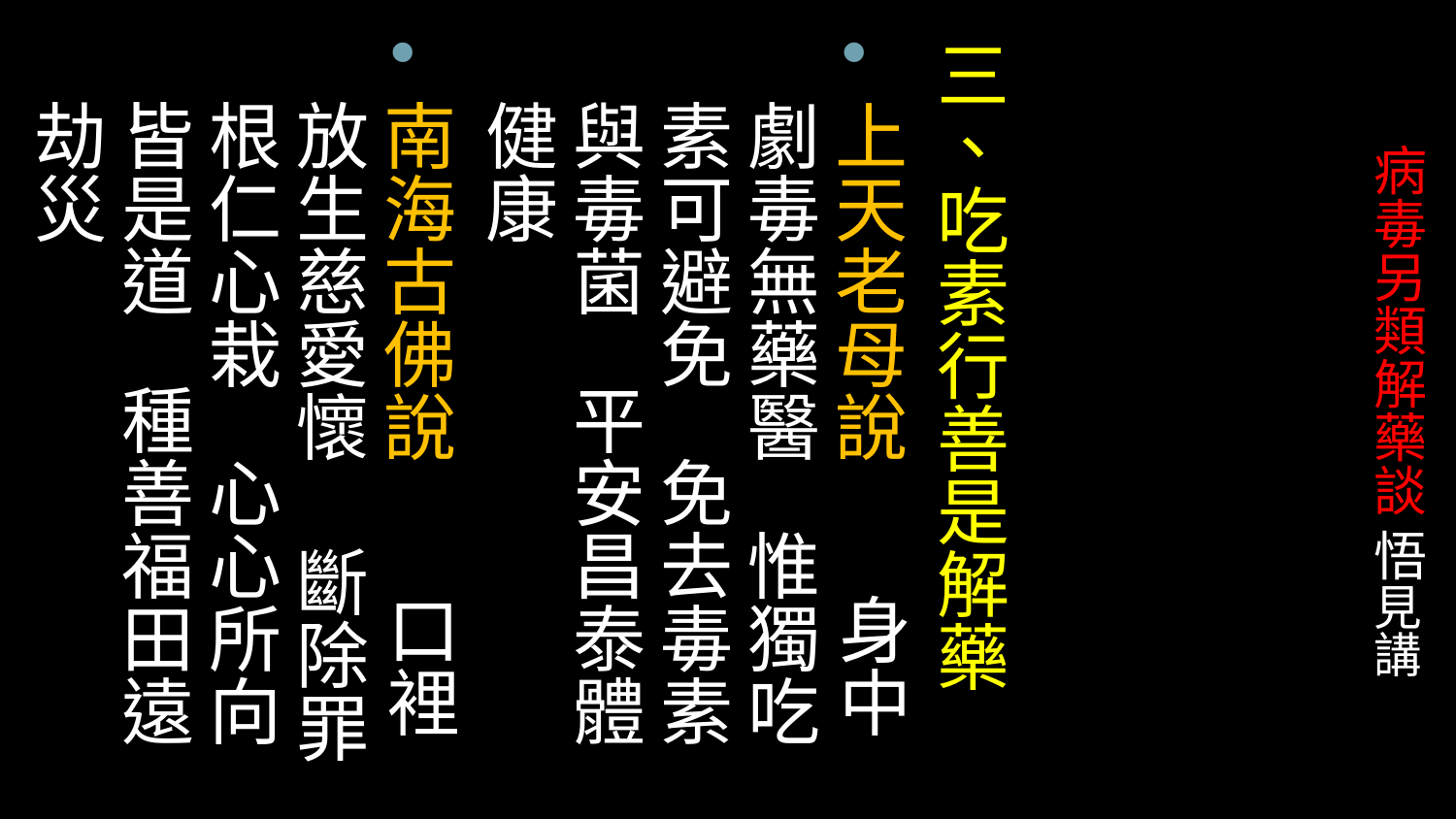

三、吃素行善是解藥
上天老母說        身中劇毒無藥醫    惟獨吃素可避免    免去毒素與毒菌    平安昌泰體健康
南海古佛說        口裡放生慈愛懷     斷除罪根仁心栽    心心所向皆是道    種善福田遠劫災
# 病毒另類解藥談 悟見講